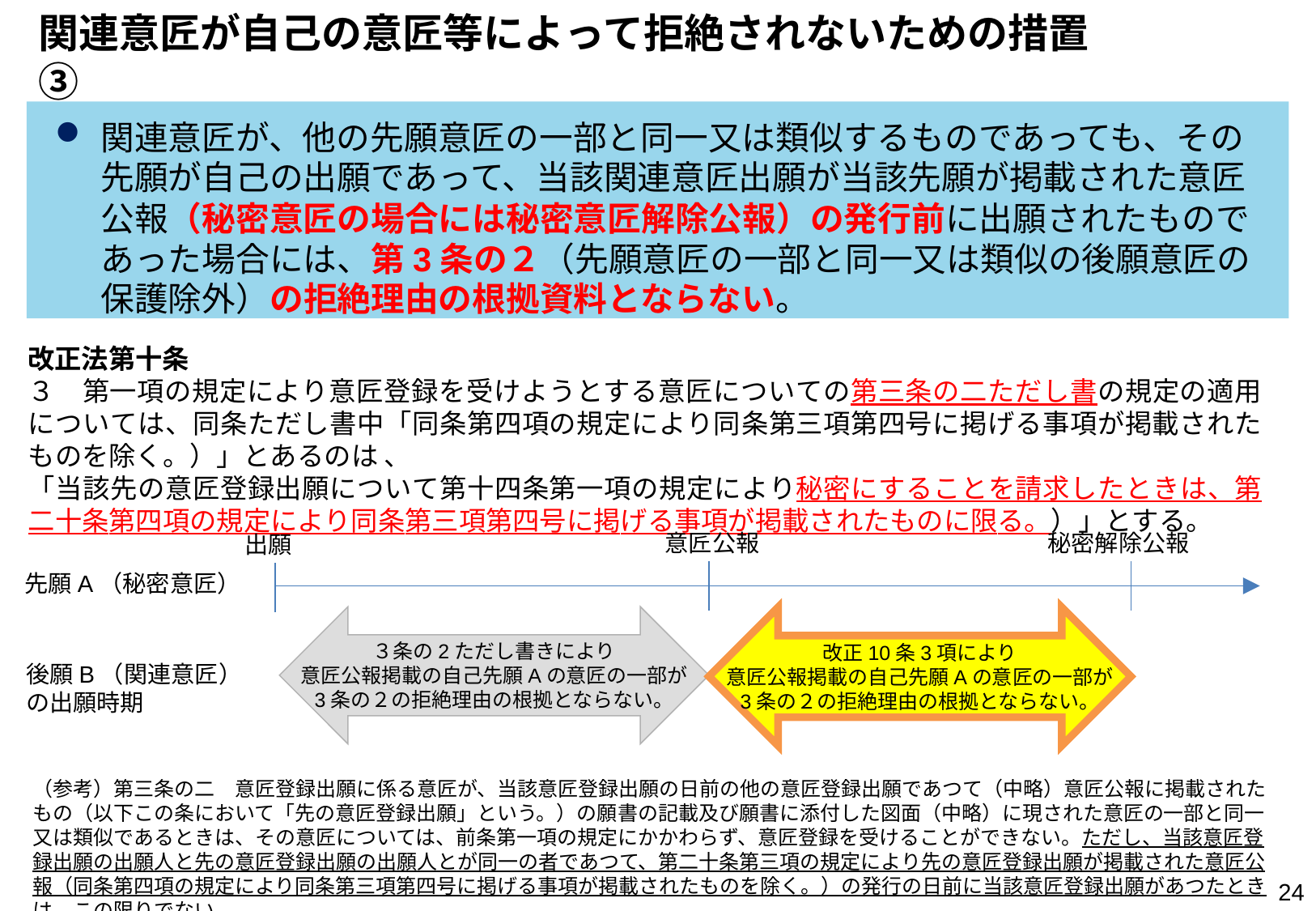

# 関連意匠が自己の意匠等によって拒絶されないための措置③
関連意匠が、他の先願意匠の一部と同一又は類似するものであっても、その先願が自己の出願であって、当該関連意匠出願が当該先願が掲載された意匠公報（秘密意匠の場合には秘密意匠解除公報）の発行前に出願されたものであった場合には、第3条の２（先願意匠の一部と同一又は類似の後願意匠の保護除外）の拒絶理由の根拠資料とならない。
改正法第十条
３　第一項の規定により意匠登録を受けようとする意匠についての第三条の二ただし書の規定の適用については、同条ただし書中「同条第四項の規定により同条第三項第四号に掲げる事項が掲載されたものを除く。）」とあるのは 、
「当該先の意匠登録出願について第十四条第一項の規定により秘密にすることを請求したときは、第二十条第四項の規定により同条第三項第四号に掲げる事項が掲載されたものに限る。）」とする。
意匠公報
秘密解除公報
出願
先願A（秘密意匠）
３条の2ただし書きにより
意匠公報掲載の自己先願Aの意匠の一部が
3条の２の拒絶理由の根拠とならない。
改正10条3項により
意匠公報掲載の自己先願Aの意匠の一部が
3条の２の拒絶理由の根拠とならない。
後願B（関連意匠）
の出願時期
（参考）第三条の二　意匠登録出願に係る意匠が、当該意匠登録出願の日前の他の意匠登録出願であつて（中略）意匠公報に掲載されたもの（以下この条において「先の意匠登録出願」という。）の願書の記載及び願書に添付した図面（中略）に現された意匠の一部と同一又は類似であるときは、その意匠については、前条第一項の規定にかかわらず、意匠登録を受けることができない。ただし、当該意匠登録出願の出願人と先の意匠登録出願の出願人とが同一の者であつて、第二十条第三項の規定により先の意匠登録出願が掲載された意匠公報（同条第四項の規定により同条第三項第四号に掲げる事項が掲載されたものを除く。）の発行の日前に当該意匠登録出願があつたときは、この限りでない。
24